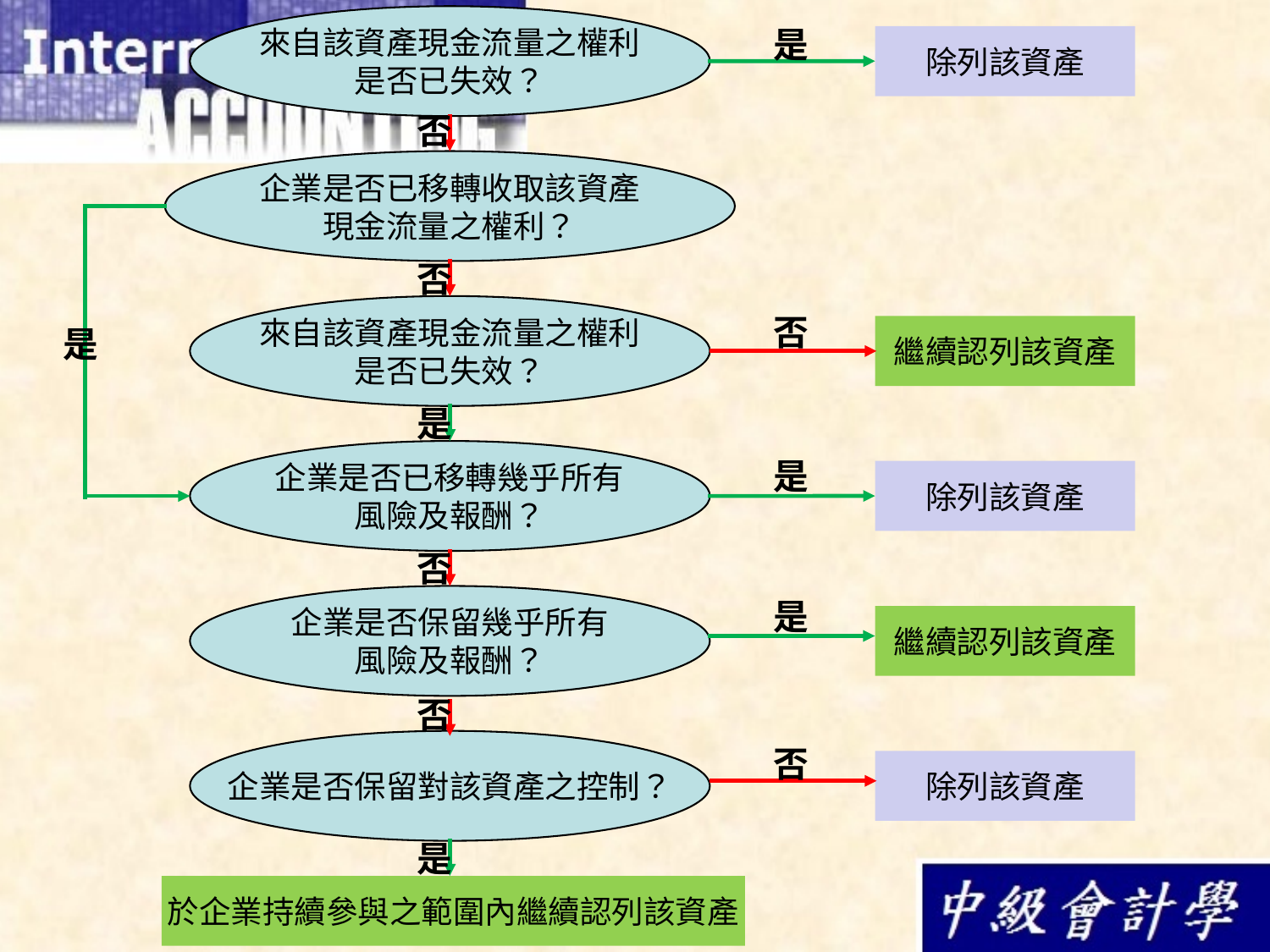

來自該資產現金流量之權利
是否已失效？
是
除列該資產
否
企業是否已移轉收取該資產
現金流量之權利？
否
來自該資產現金流量之權利
是否已失效？
否
是
繼續認列該資產
是
企業是否已移轉幾乎所有
風險及報酬？
是
除列該資產
否
企業是否保留幾乎所有
風險及報酬？
是
繼續認列該資產
否
企業是否保留對該資產之控制？
否
除列該資產
是
於企業持續參與之範圍內繼續認列該資產